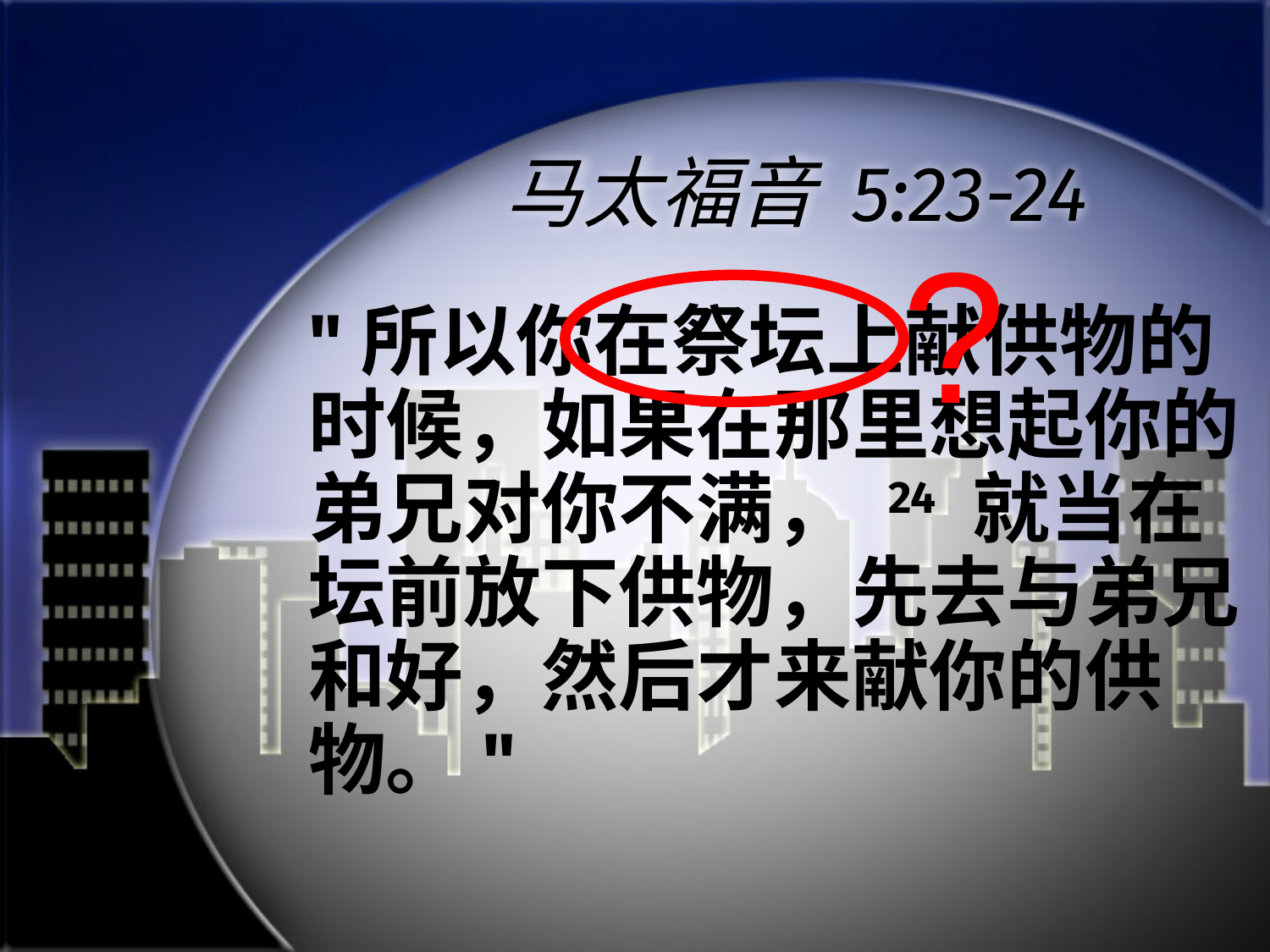

# 马太福音 5:23-24
?

"所以你在祭坛上献供物的时候，如果在那里想起你的弟兄对你不满， 24 就当在坛前放下供物，先去与弟兄和好，然后才来献你的供物。"